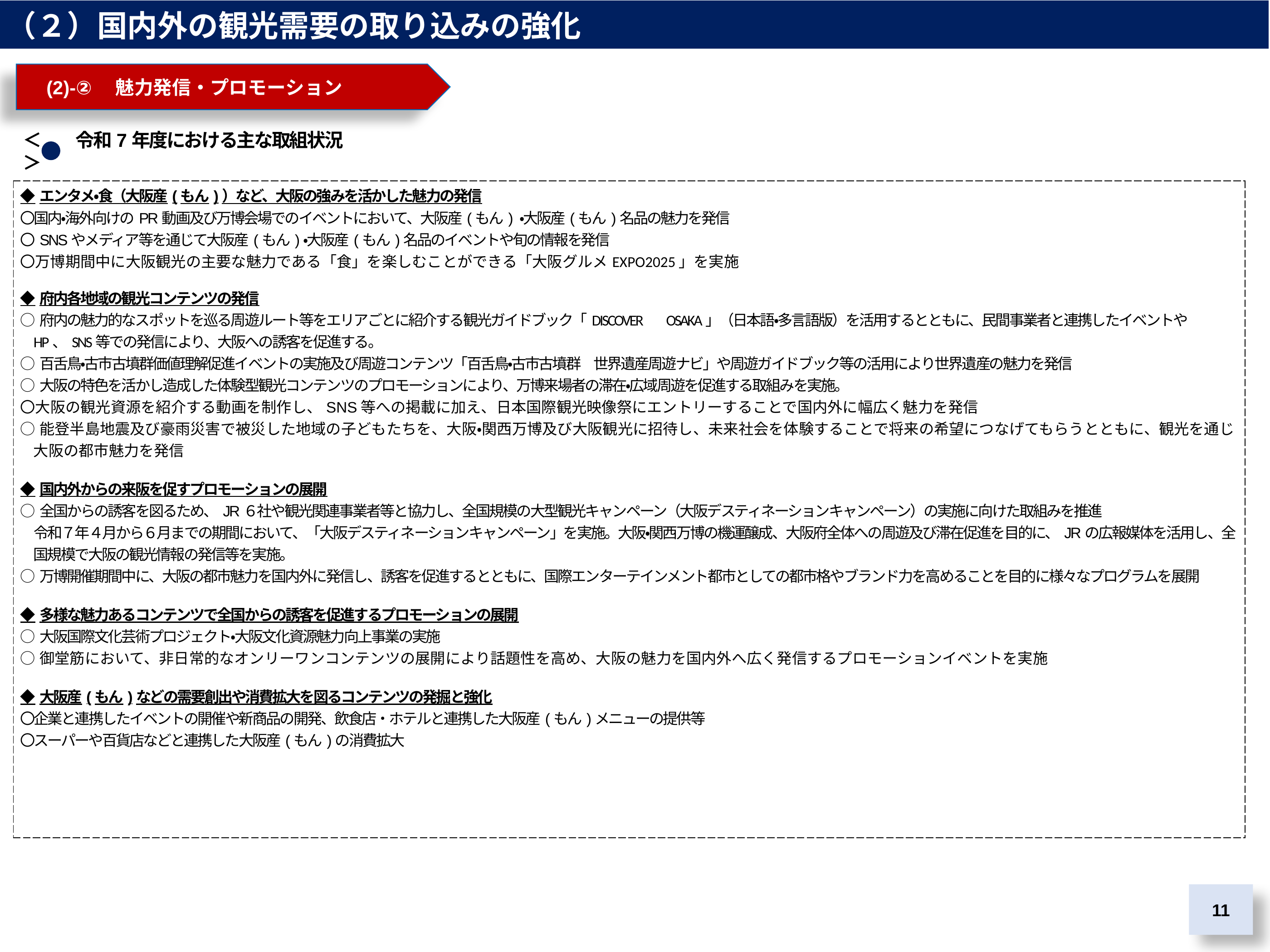

（２）国内外の観光需要の取り込みの強化
　(2)-②　魅力発信・プロモーション
＜　　令和7年度における主な取組状況＞

| ◆エンタメ・食（大阪産(もん)）など、大阪の強みを活かした魅力の発信 〇国内・海外向けのPR動画及び万博会場でのイベントにおいて、大阪産(もん) ・大阪産(もん)名品の魅力を発信 〇SNSやメディア等を通じて大阪産(もん)・大阪産(もん)名品のイベントや旬の情報を発信 〇万博期間中に大阪観光の主要な魅力である「食」を楽しむことができる「大阪グルメEXPO2025」を実施 ◆府内各地域の観光コンテンツの発信 ○府内の魅力的なスポットを巡る周遊ルート等をエリアごとに紹介する観光ガイドブック「DISCOVER　OSAKA」（日本語・多言語版）を活用するとともに、民間事業者と連携したイベントやHP、SNS等での発信により、大阪への誘客を促進する。 ○百舌鳥・古市古墳群価値理解促進イベントの実施及び周遊コンテンツ「百舌鳥・古市古墳群　世界遺産周遊ナビ」や周遊ガイドブック等の活用により世界遺産の魅力を発信 ○大阪の特色を活かし造成した体験型観光コンテンツのプロモーションにより、万博来場者の滞在・広域周遊を促進する取組みを実施。 〇大阪の観光資源を紹介する動画を制作し、SNS等への掲載に加え、日本国際観光映像祭にエントリーすることで国内外に幅広く魅力を発信 ○能登半島地震及び豪雨災害で被災した地域の子どもたちを、大阪・関西万博及び大阪観光に招待し、未来社会を体験することで将来の希望につなげてもらうとともに、観光を通じ大阪の都市魅力を発信 ◆国内外からの来阪を促すプロモーションの展開 ○全国からの誘客を図るため、JR６社や観光関連事業者等と協力し、全国規模の大型観光キャンペーン（大阪デスティネーションキャンペーン）の実施に向けた取組みを推進 　令和７年４月から６月までの期間において、「大阪デスティネーションキャンペーン」を実施。大阪・関西万博の機運醸成、大阪府全体への周遊及び滞在促進を目的に、JRの広報媒体を活用し、全国規模で大阪の観光情報の発信等を実施。 ○万博開催期間中に、大阪の都市魅力を国内外に発信し、誘客を促進するとともに、国際エンターテインメント都市としての都市格やブランド力を高めることを目的に様々なプログラムを展開 ◆多様な魅力あるコンテンツで全国からの誘客を促進するプロモーションの展開 ○大阪国際文化芸術プロジェクト・大阪文化資源魅力向上事業の実施 ○御堂筋において、非日常的なオンリーワンコンテンツの展開により話題性を高め、大阪の魅力を国内外へ広く発信するプロモーションイベントを実施 ◆大阪産(もん)などの需要創出や消費拡大を図るコンテンツの発掘と強化 〇企業と連携したイベントの開催や新商品の開発、飲食店・ホテルと連携した大阪産(もん)メニューの提供等 〇スーパーや百貨店などと連携した大阪産(もん)の消費拡大 |
| --- |
11